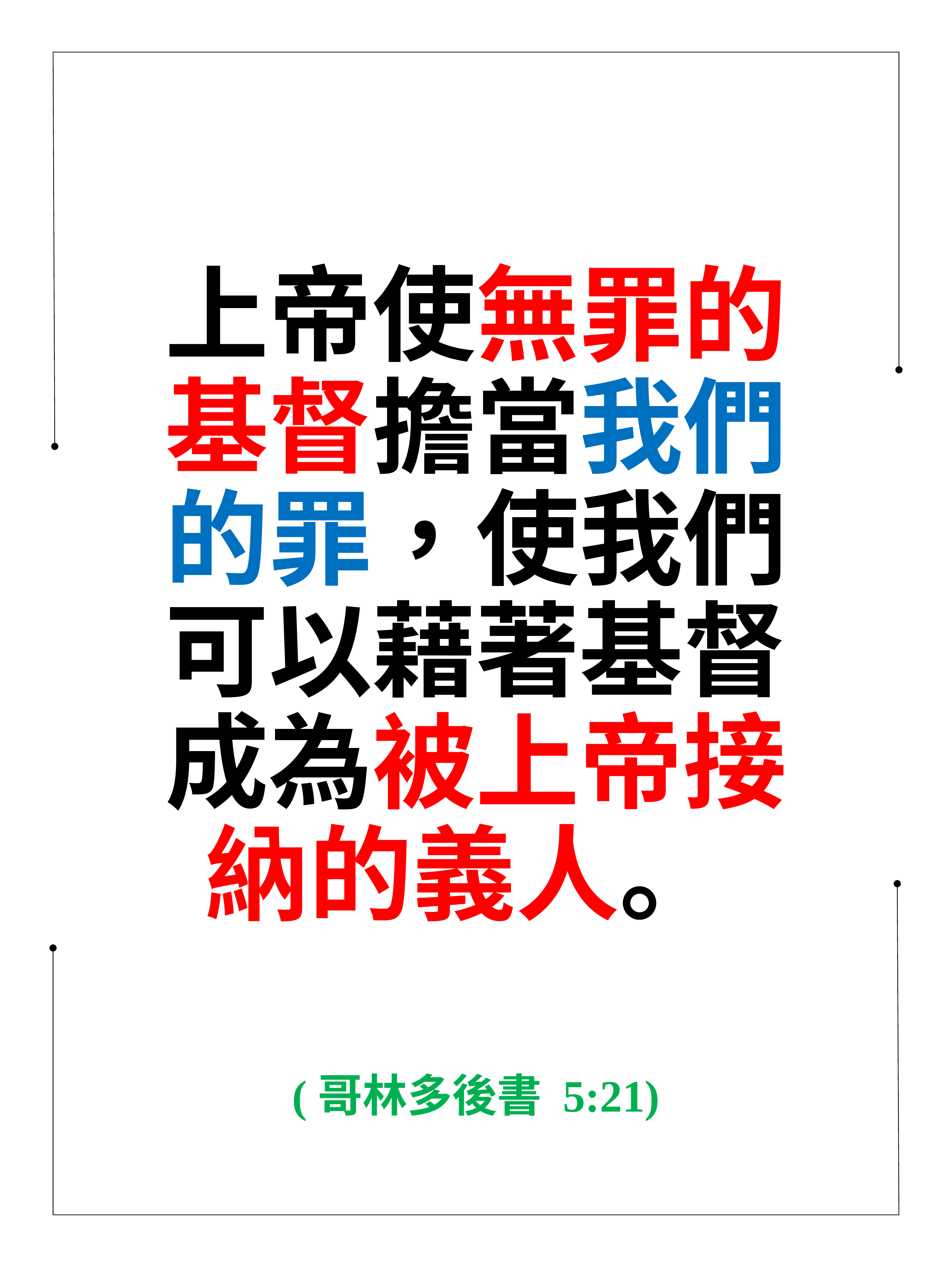

上帝使無罪的基督擔當我們的罪，使我們可以藉著基督成為被上帝接納的義人。

(哥林多後書 5:21)